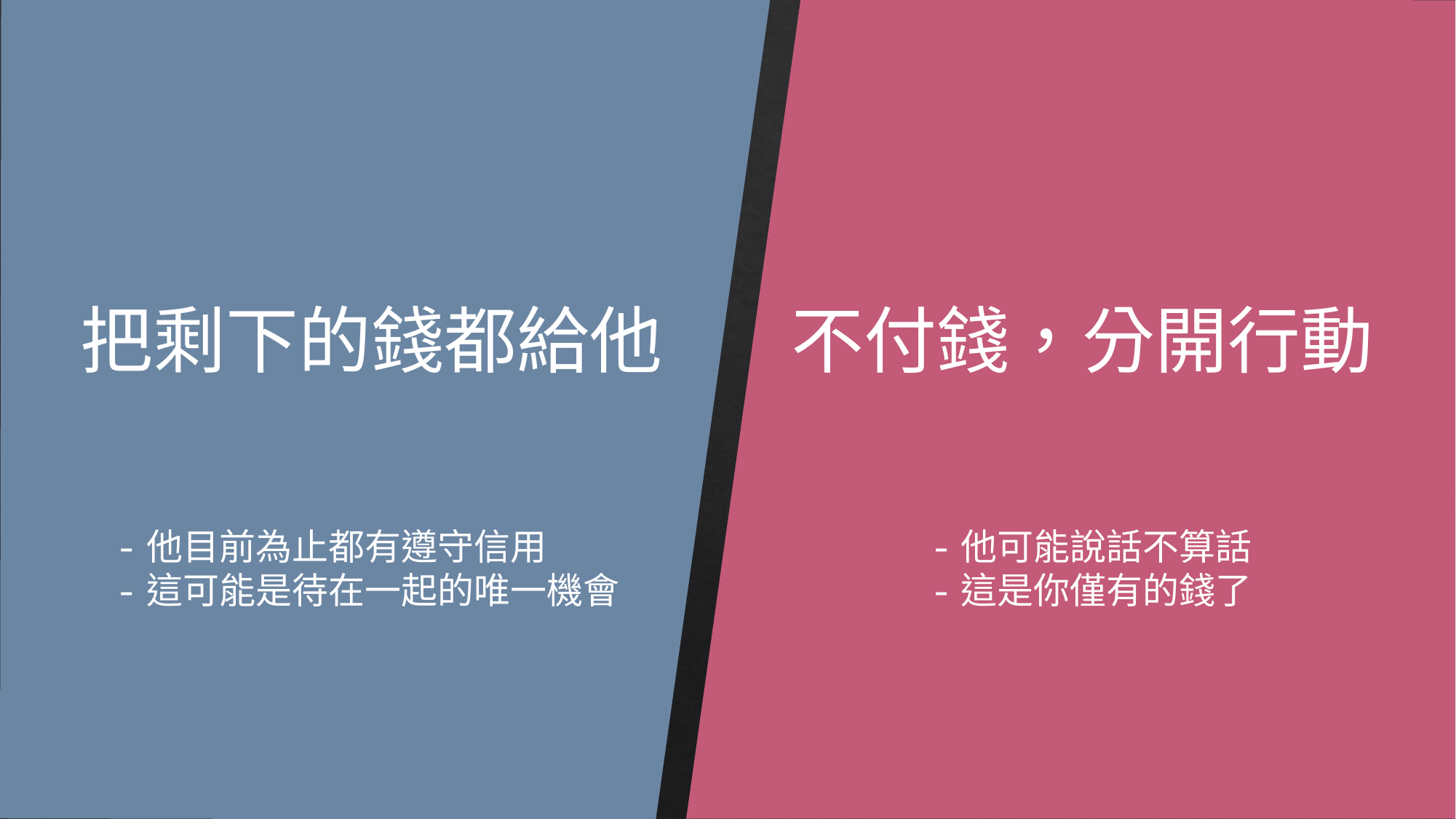

把剩下的錢都給他
不付錢，分開行動
-他目前為止都有遵守信用
-這可能是待在一起的唯一機會
-他可能說話不算話
-這是你僅有的錢了